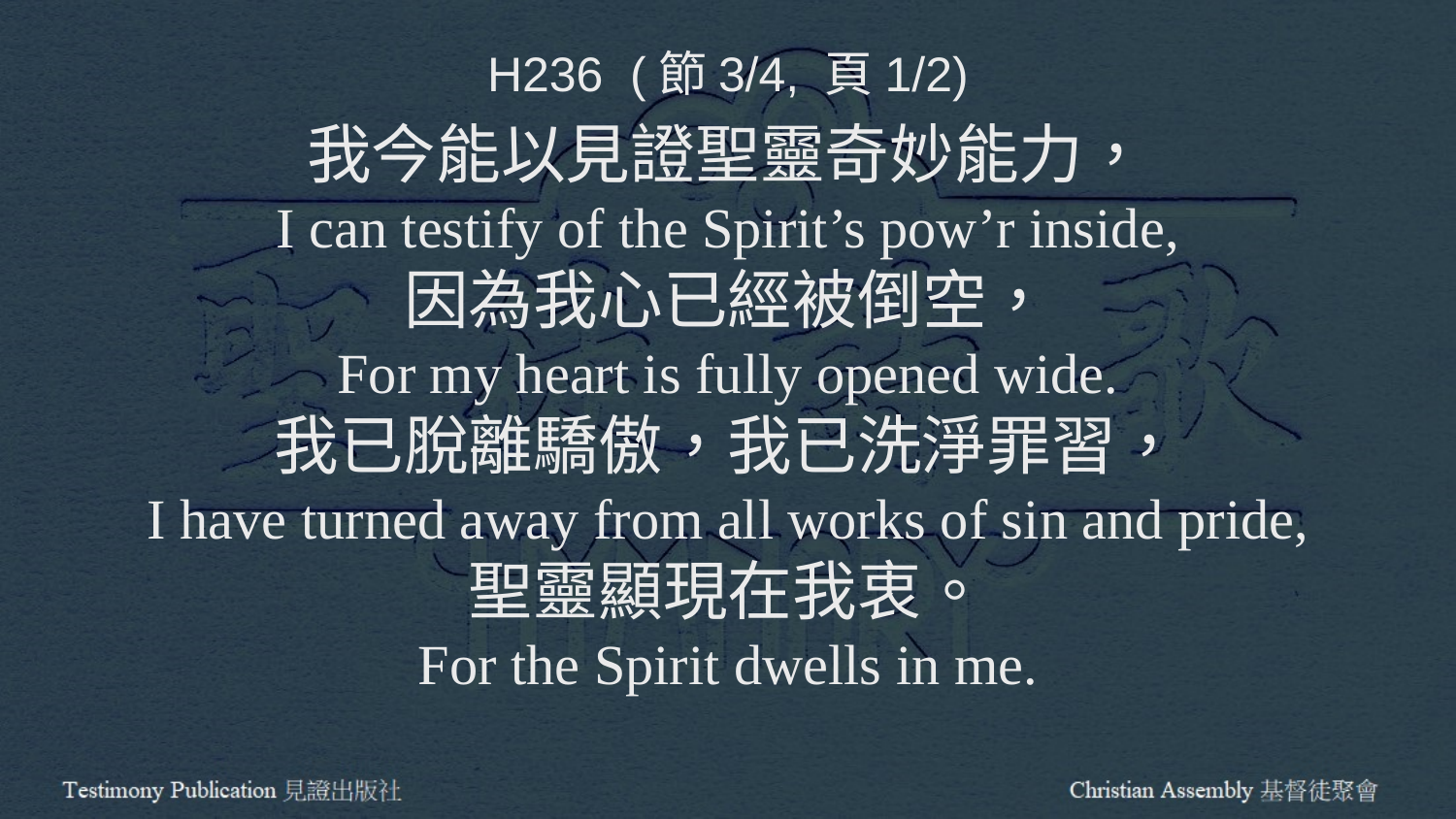

H236  (節3/4, 頁1/2)
我今能以見證聖靈奇妙能力，
I can testify of the Spirit’s pow’r inside,
因為我心已經被倒空，
For my heart is fully opened wide.
我已脫離驕傲，我已洗淨罪習，
I have turned away from all works of sin and pride,
聖靈顯現在我衷。
For the Spirit dwells in me.